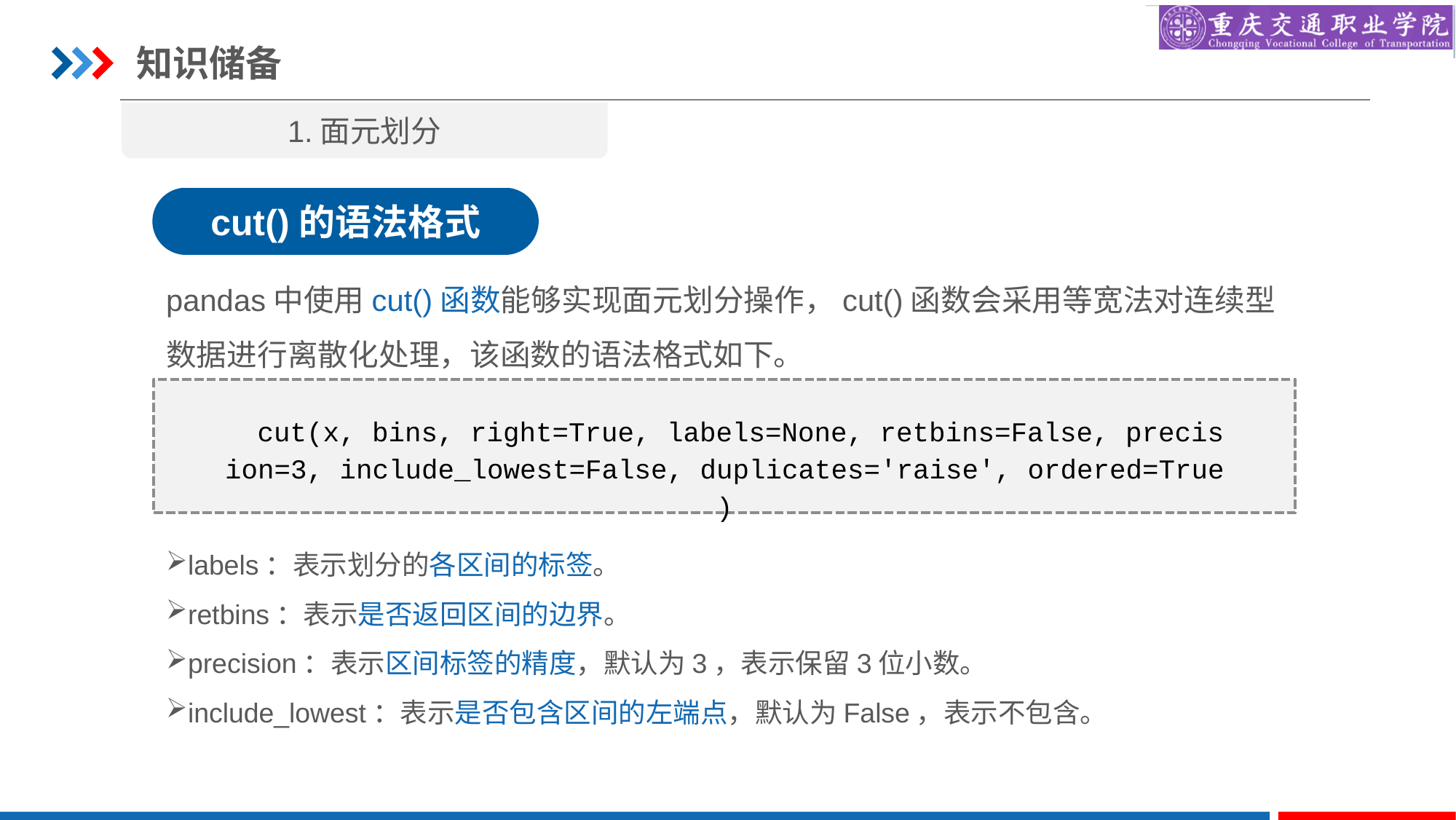

知识储备

1.面元划分
cut()的语法格式
pandas中使用cut()函数能够实现面元划分操作，cut()函数会采用等宽法对连续型数据进行离散化处理，该函数的语法格式如下。

cut(x, bins, right=True, labels=None, retbins=False, precision=3, include_lowest=False, duplicates='raise', ordered=True)
labels：表示划分的各区间的标签。
retbins：表示是否返回区间的边界。
precision：表示区间标签的精度，默认为3，表示保留3位小数。
include_lowest：表示是否包含区间的左端点，默认为False，表示不包含。